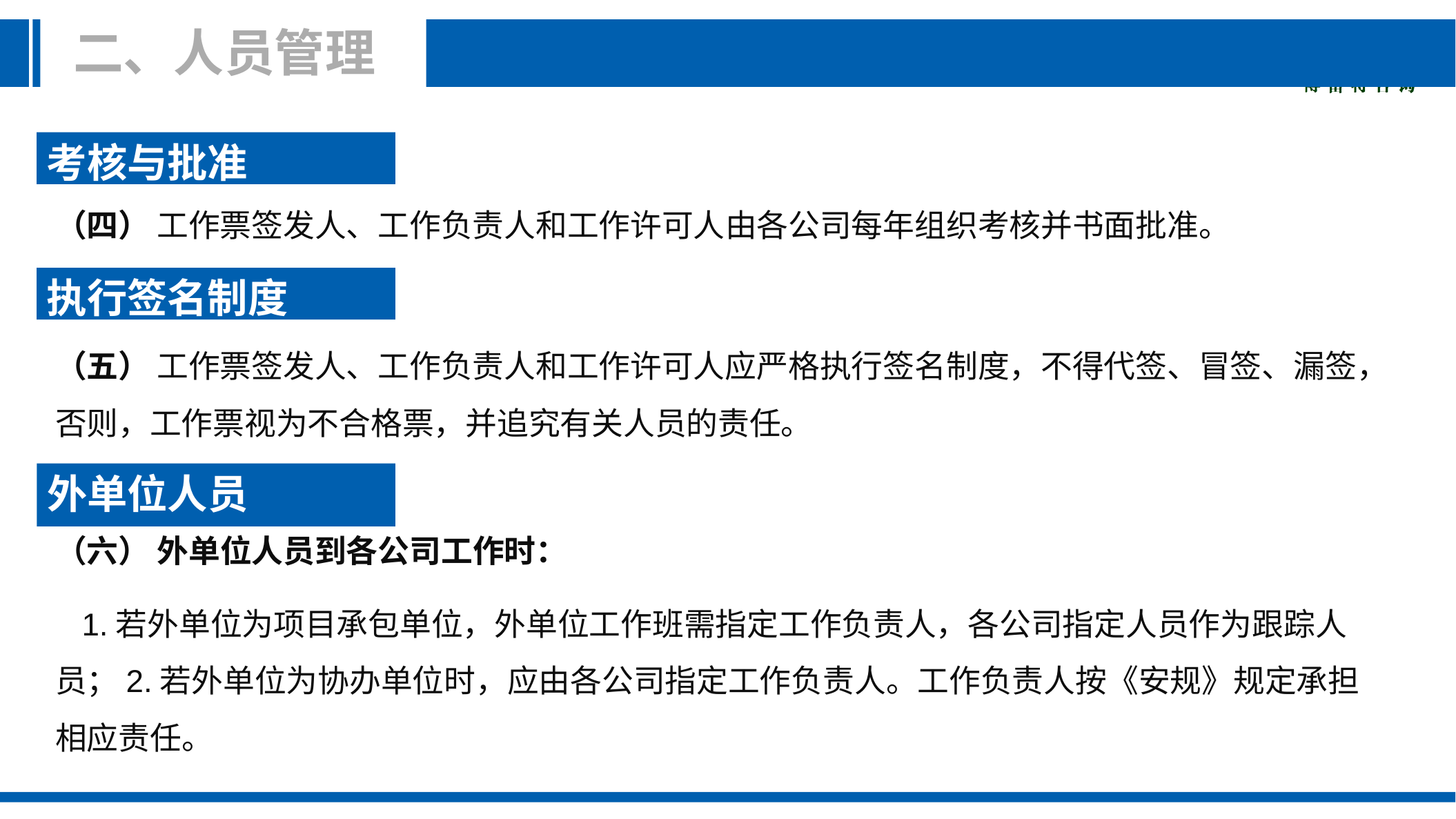

二、人员管理
考核与批准
（四） 工作票签发人、工作负责人和工作许可人由各公司每年组织考核并书面批准。
执行签名制度
（五） 工作票签发人、工作负责人和工作许可人应严格执行签名制度，不得代签、冒签、漏签，否则，工作票视为不合格票，并追究有关人员的责任。

外单位人员
（六） 外单位人员到各公司工作时：
   1.若外单位为项目承包单位，外单位工作班需指定工作负责人，各公司指定人员作为跟踪人员；2.若外单位为协办单位时，应由各公司指定工作负责人。工作负责人按《安规》规定承担相应责任。